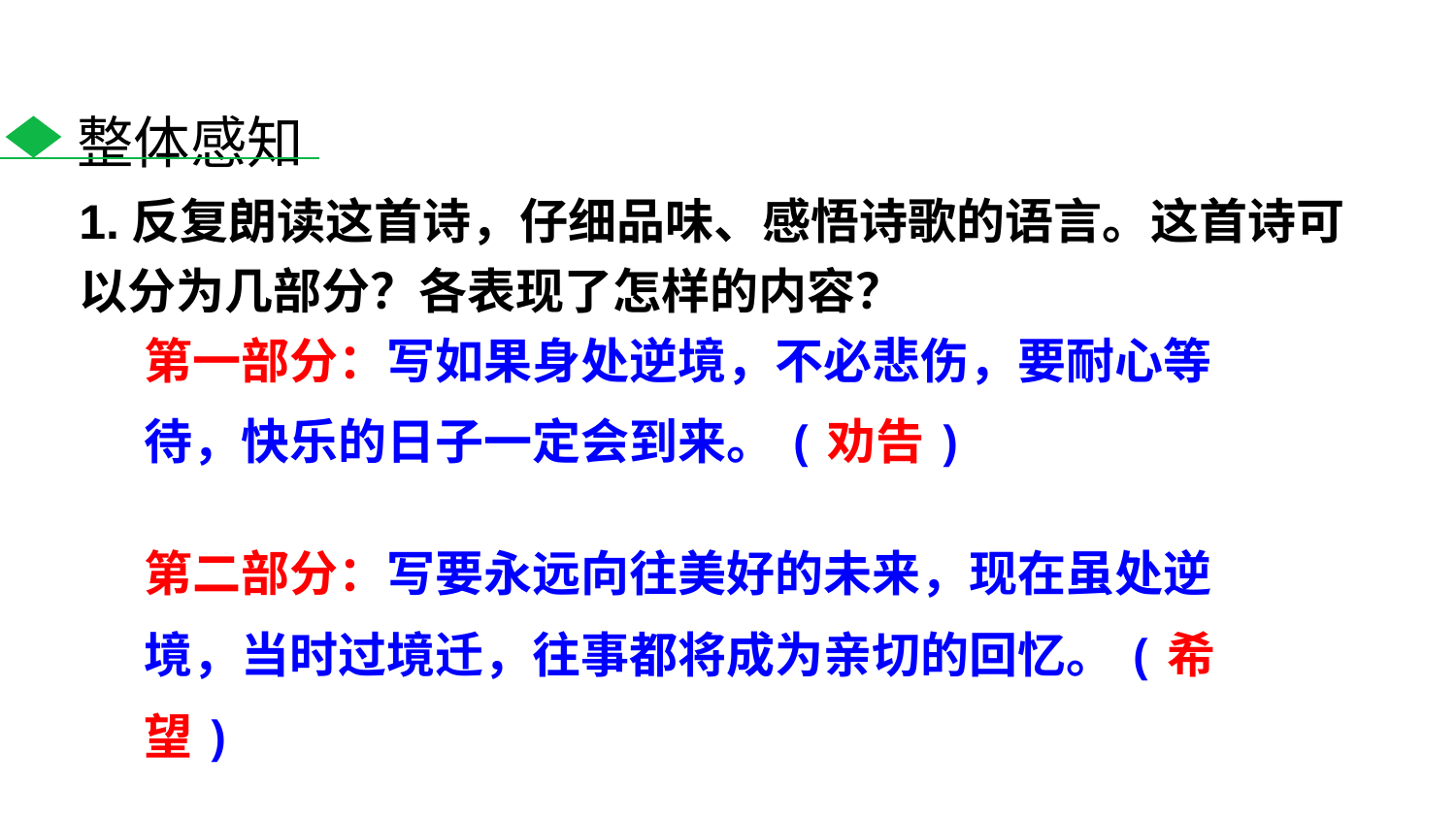

整体感知

1.反复朗读这首诗，仔细品味、感悟诗歌的语言。这首诗可以分为几部分？各表现了怎样的内容？
第一部分：写如果身处逆境，不必悲伤，要耐心等待，快乐的日子一定会到来。(劝告)
第二部分：写要永远向往美好的未来，现在虽处逆境，当时过境迁，往事都将成为亲切的回忆。(希望)